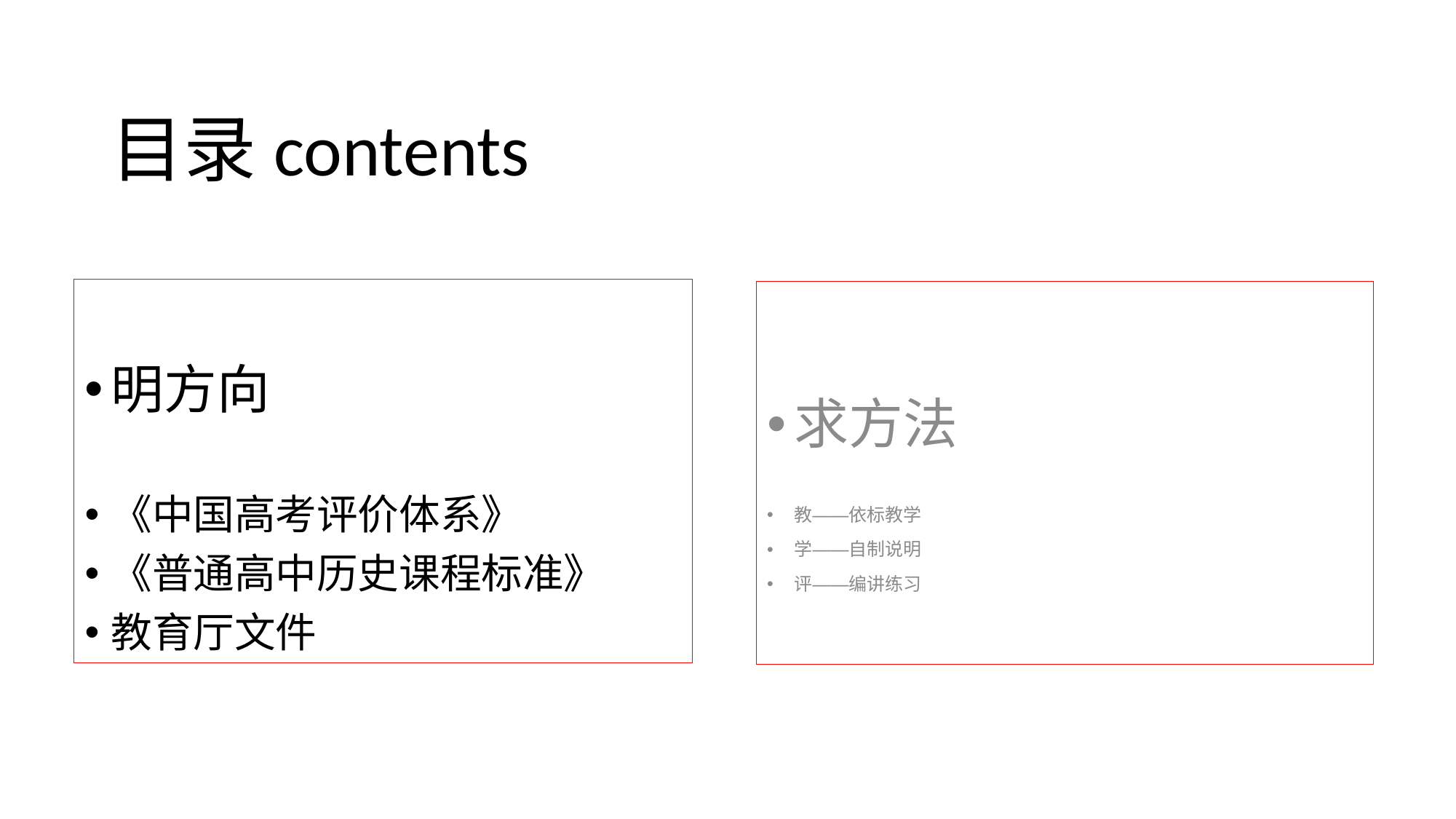

# 目录contents

明方向

《中国高考评价体系》
《普通高中历史课程标准》
教育厅文件

求方法

教——依标教学
学——自制说明
评——编讲练习